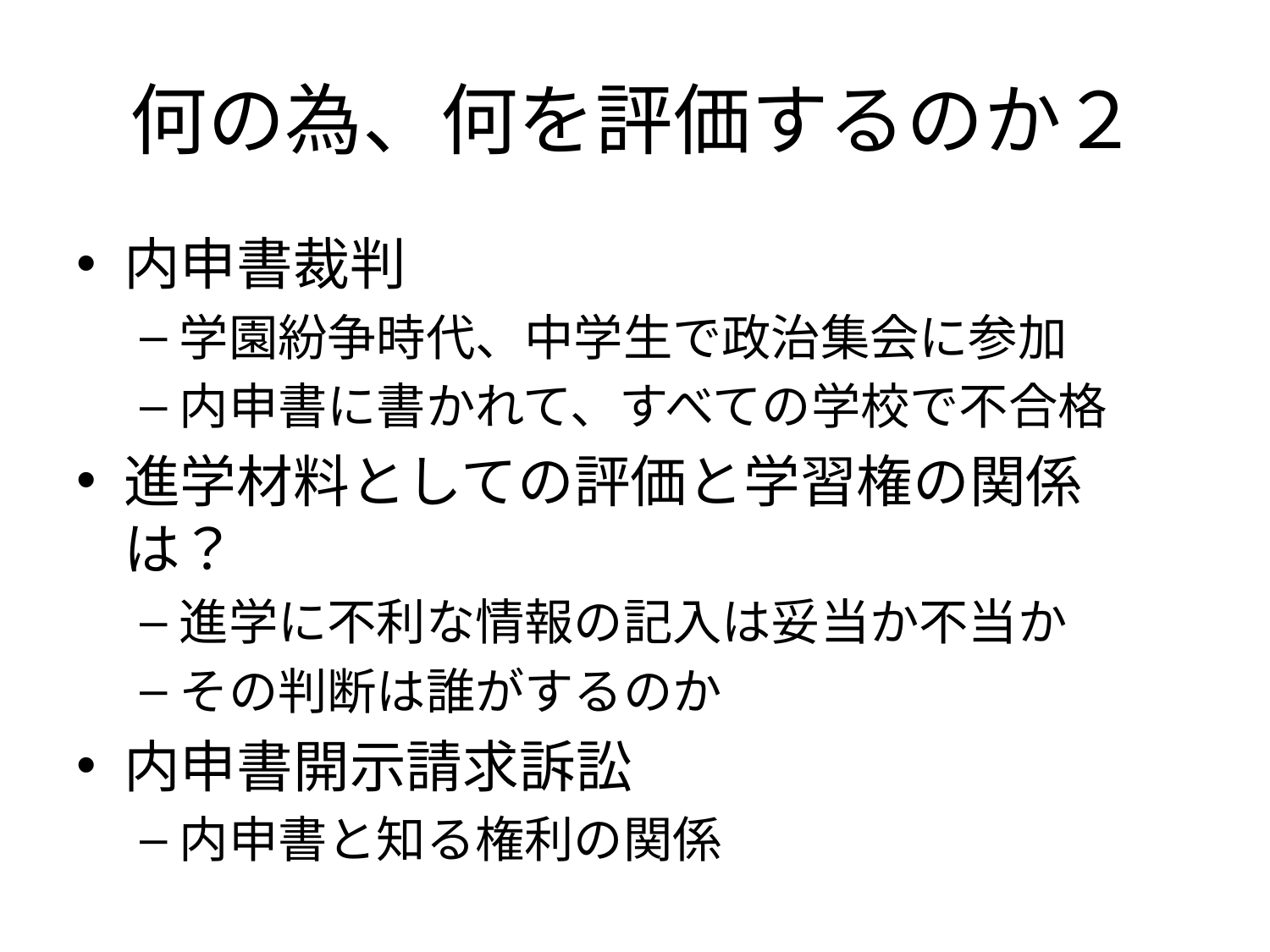

# 何の為、何を評価するのか２
内申書裁判
学園紛争時代、中学生で政治集会に参加
内申書に書かれて、すべての学校で不合格
進学材料としての評価と学習権の関係は？
進学に不利な情報の記入は妥当か不当か
その判断は誰がするのか
内申書開示請求訴訟
内申書と知る権利の関係